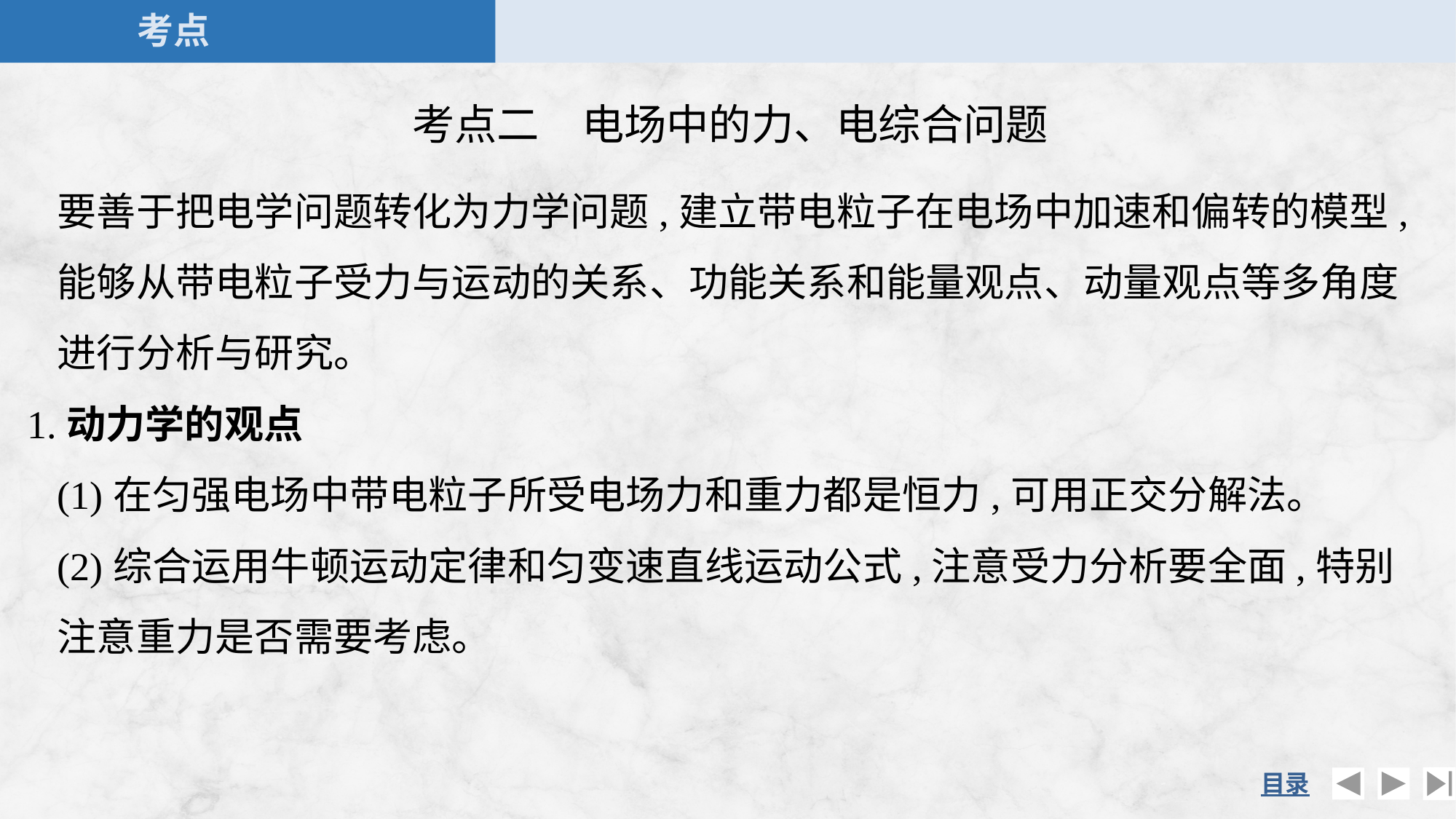

考点二　电场中的力、电综合问题
	要善于把电学问题转化为力学问题,建立带电粒子在电场中加速和偏转的模型,能够从带电粒子受力与运动的关系、功能关系和能量观点、动量观点等多角度进行分析与研究。
1.动力学的观点
	(1)在匀强电场中带电粒子所受电场力和重力都是恒力,可用正交分解法。
	(2)综合运用牛顿运动定律和匀变速直线运动公式,注意受力分析要全面,特别注意重力是否需要考虑。